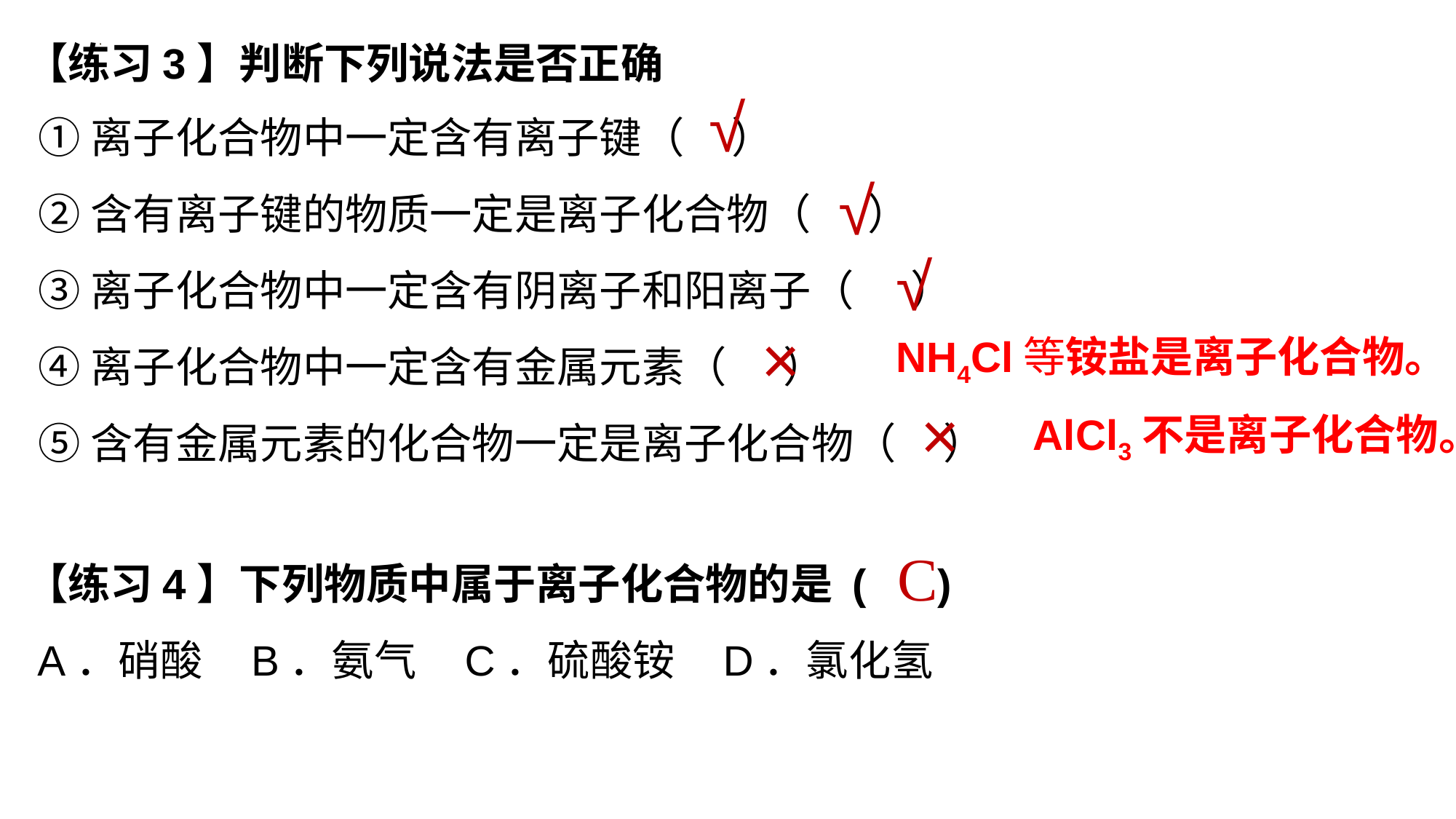

【练习3】判断下列说法是否正确
√
①离子化合物中一定含有离子键（     ）
②含有离子键的物质一定是离子化合物（      ）
③离子化合物中一定含有阴离子和阳离子（      ）
④离子化合物中一定含有金属元素（      ）
⑤含有金属元素的化合物一定是离子化合物（     ）
√
√
×
NH4Cl等铵盐是离子化合物。
×
AlCl3不是离子化合物。
【练习4】下列物质中属于离子化合物的是 (      )
 A．硝酸    B．氨气    C．硫酸铵    D．氯化氢
C